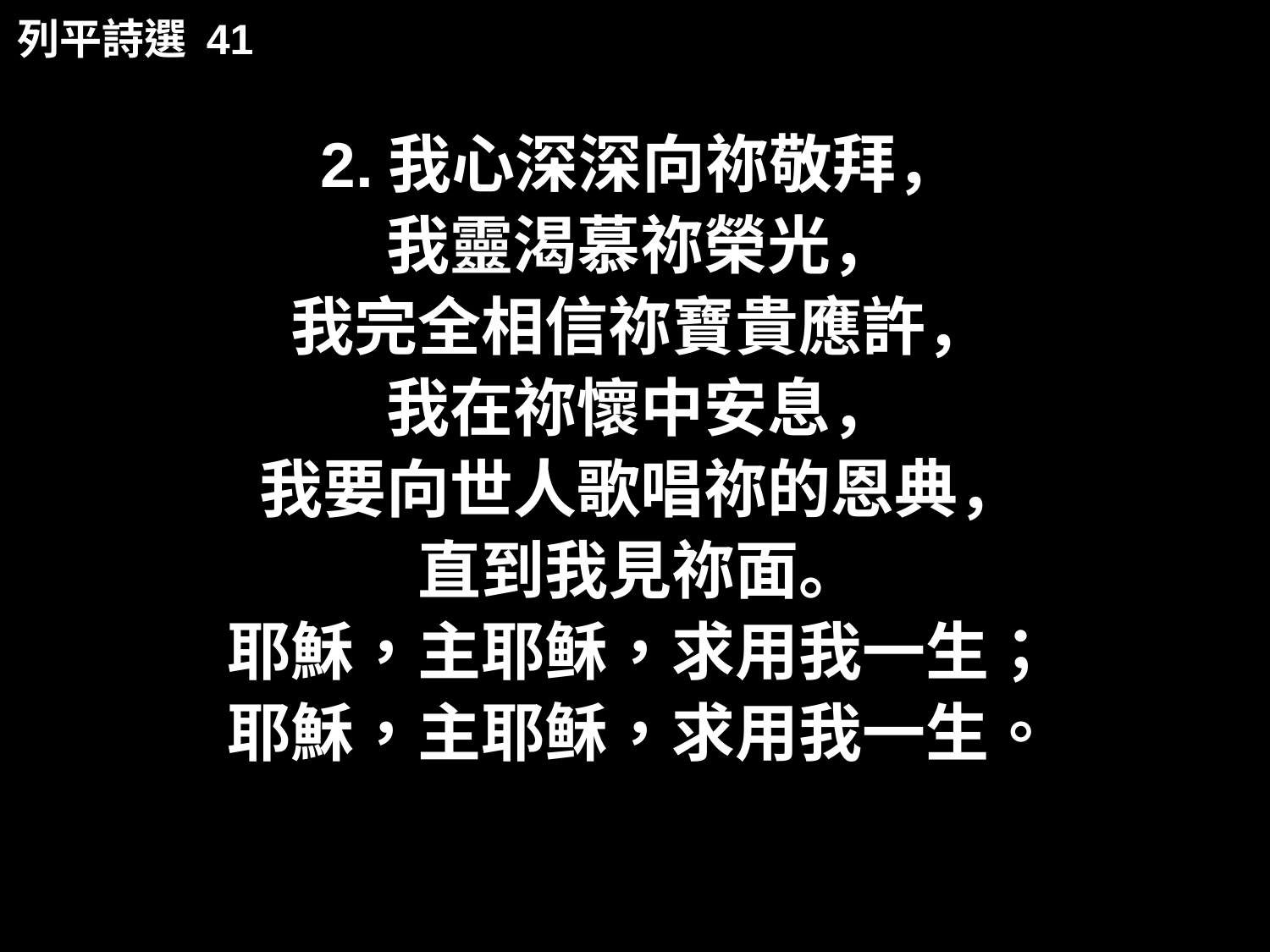

列平詩選 41

2.我心深深向祢敬拜，
我靈渴慕祢榮光，
我完全相信祢寶貴應許，
我在祢懷中安息，
我要向世人歌唱祢的恩典，
直到我見祢面。
耶穌，主耶稣，求用我一生；
耶穌，主耶稣，求用我一生。